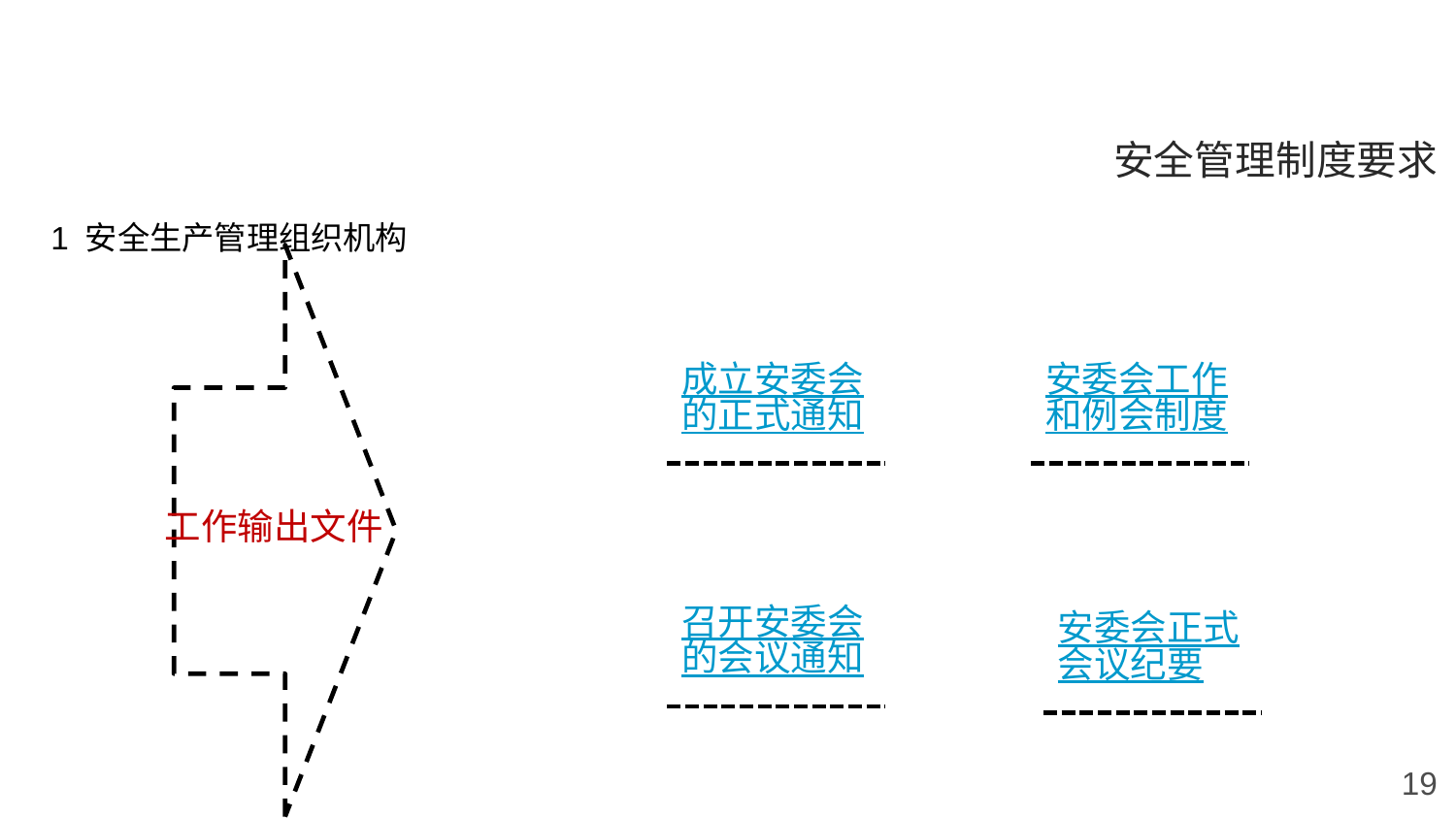

安全管理制度要求
1 安全生产管理组织机构

工作输出文件
成立安委会的正式通知
安委会工作和例会制度
召开安委会的会议通知
安委会正式会议纪要